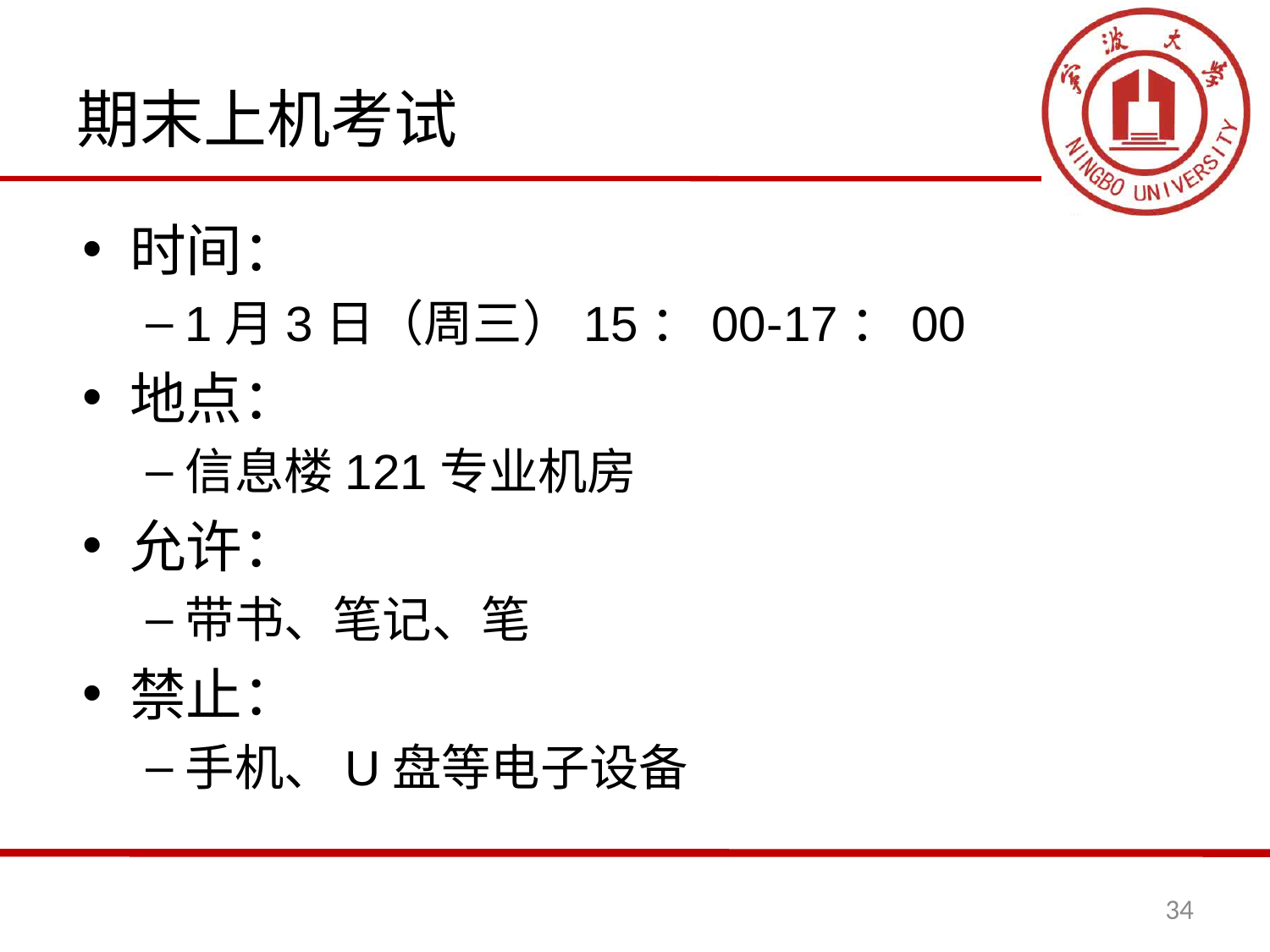

# 期末上机考试
时间：
1月3日（周三）15：00-17：00
地点：
信息楼121专业机房
允许：
带书、笔记、笔
禁止：
手机、U盘等电子设备

34